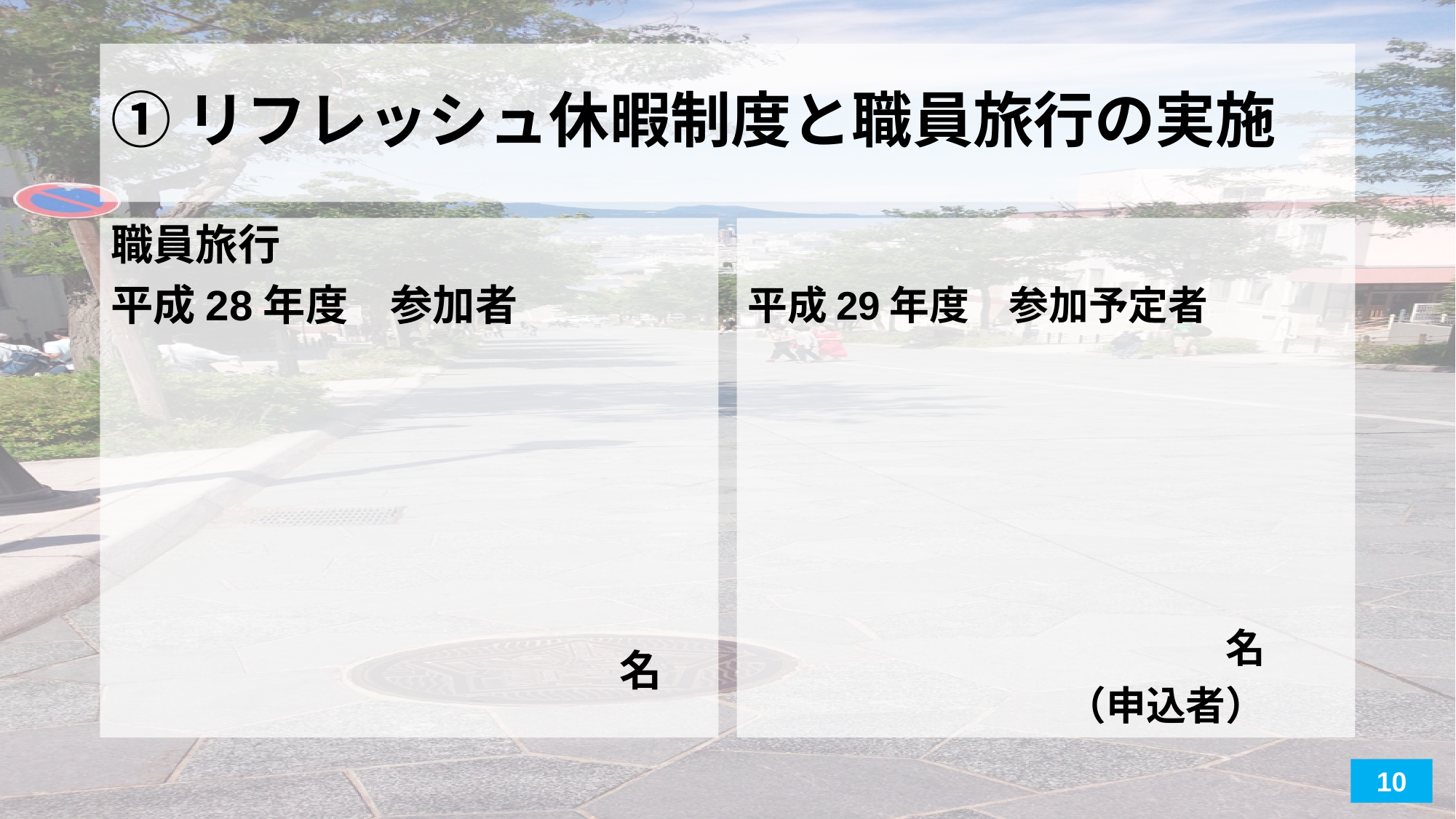

# ①リフレッシュ休暇制度と職員旅行の実施
職員旅行
平成28年度　参加者

　　　　　　　　　　　　名

平成29年度　参加予定者

　　　　　　　　　　　　名
　　　　　　　　（申込者）

10